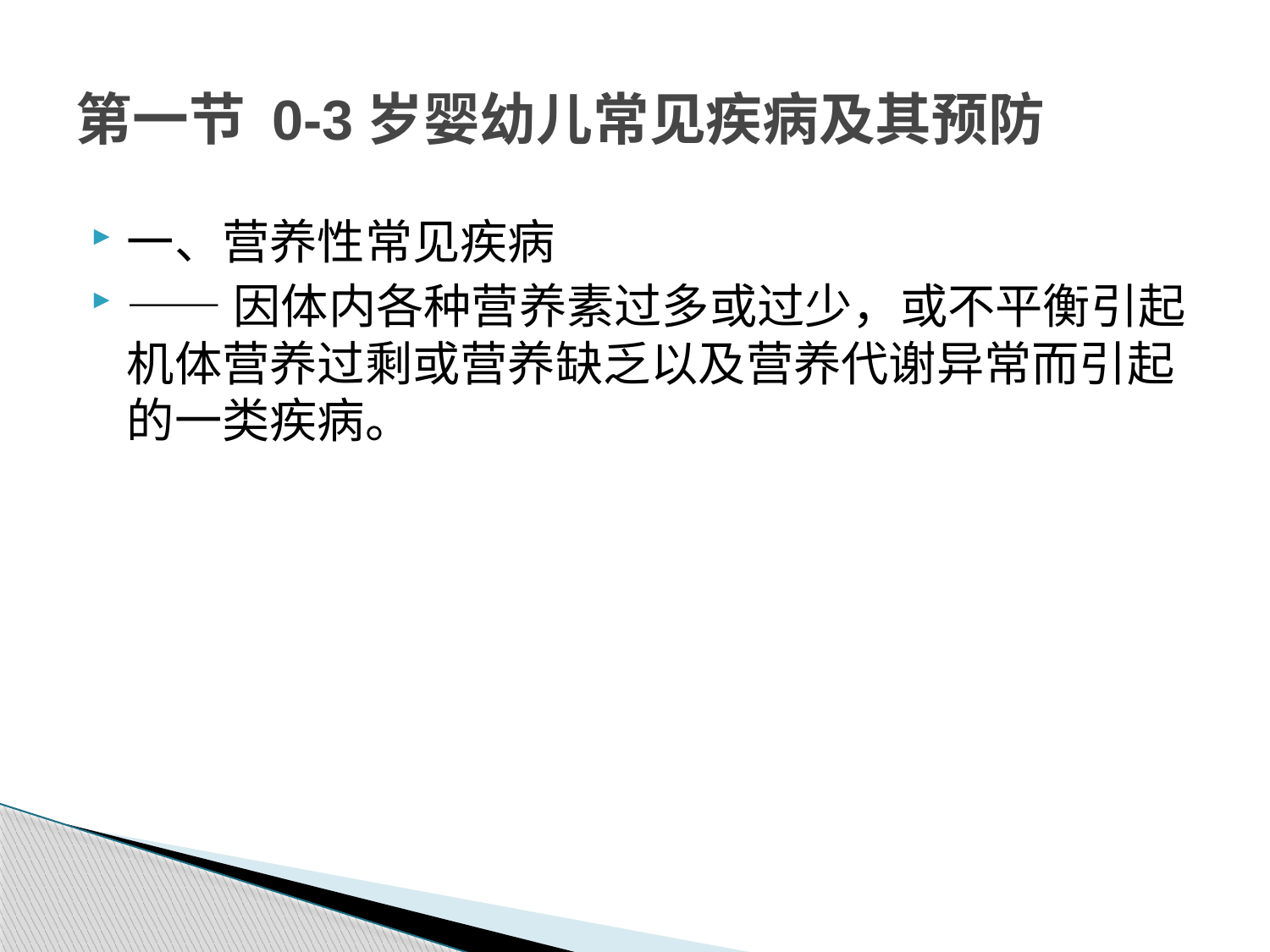

# 第一节 0-3岁婴幼儿常见疾病及其预防
一、营养性常见疾病
——因体内各种营养素过多或过少，或不平衡引起机体营养过剩或营养缺乏以及营养代谢异常而引起的一类疾病。